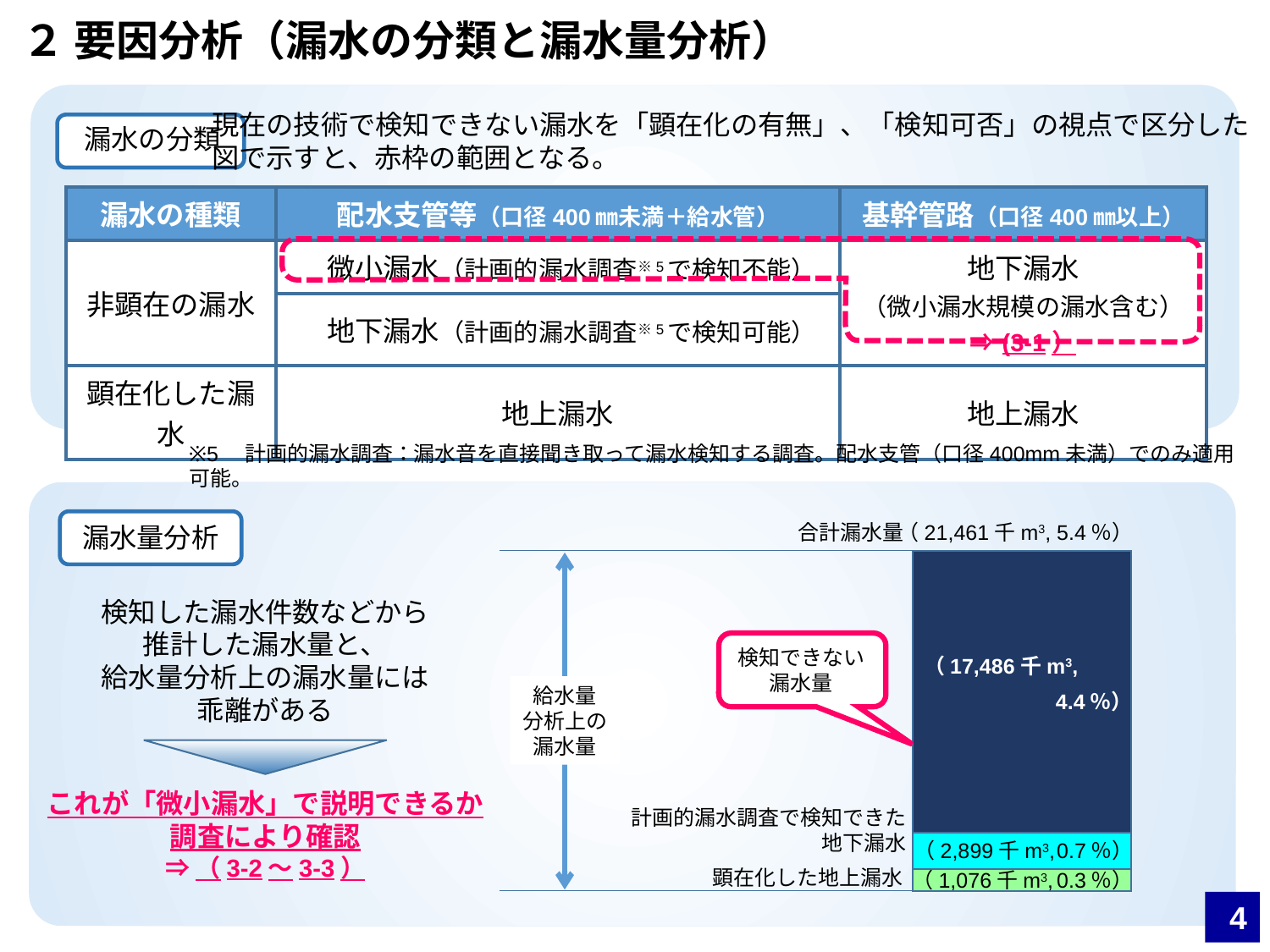

２ 要因分析（漏水の分類と漏水量分析）
ｘ
現在の技術で検知できない漏水を「顕在化の有無」、「検知可否」の視点で区分した
図で示すと、赤枠の範囲となる。

漏水の分類
| 漏水の種類 | 配水支管等（口径400㎜未満＋給水管） | 基幹管路（口径400㎜以上） |
| --- | --- | --- |
| 非顕在の漏水 | 微小漏水（計画的漏水調査※5で検知不能） | 地下漏水 （微小漏水規模の漏水含む）⇒(3-1） |
|  | 地下漏水（計画的漏水調査※5で検知可能） |  |
| 顕在化した漏水 | 地上漏水 | 地上漏水 |

※5　計画的漏水調査：漏水音を直接聞き取って漏水検知する調査。配水支管（口径400mm未満）でのみ適用可能。

合計漏水量
（21,461千m3,
5.4％）
漏水量分析

検知した漏水件数などから
推計した漏水量と、
給水量分析上の漏水量には
乖離がある

検知できない
漏水量
（17,486千m3,
給水量
分析上の
漏水量
4.4％）

これが「微小漏水」で説明できるか
調査により確認
⇒（3-2～3-3）
計画的漏水調査で検知できた
地下漏水
（2,899千m3,
0.7％）

顕在化した地上漏水
（1,076千m3,
0.3％）

4